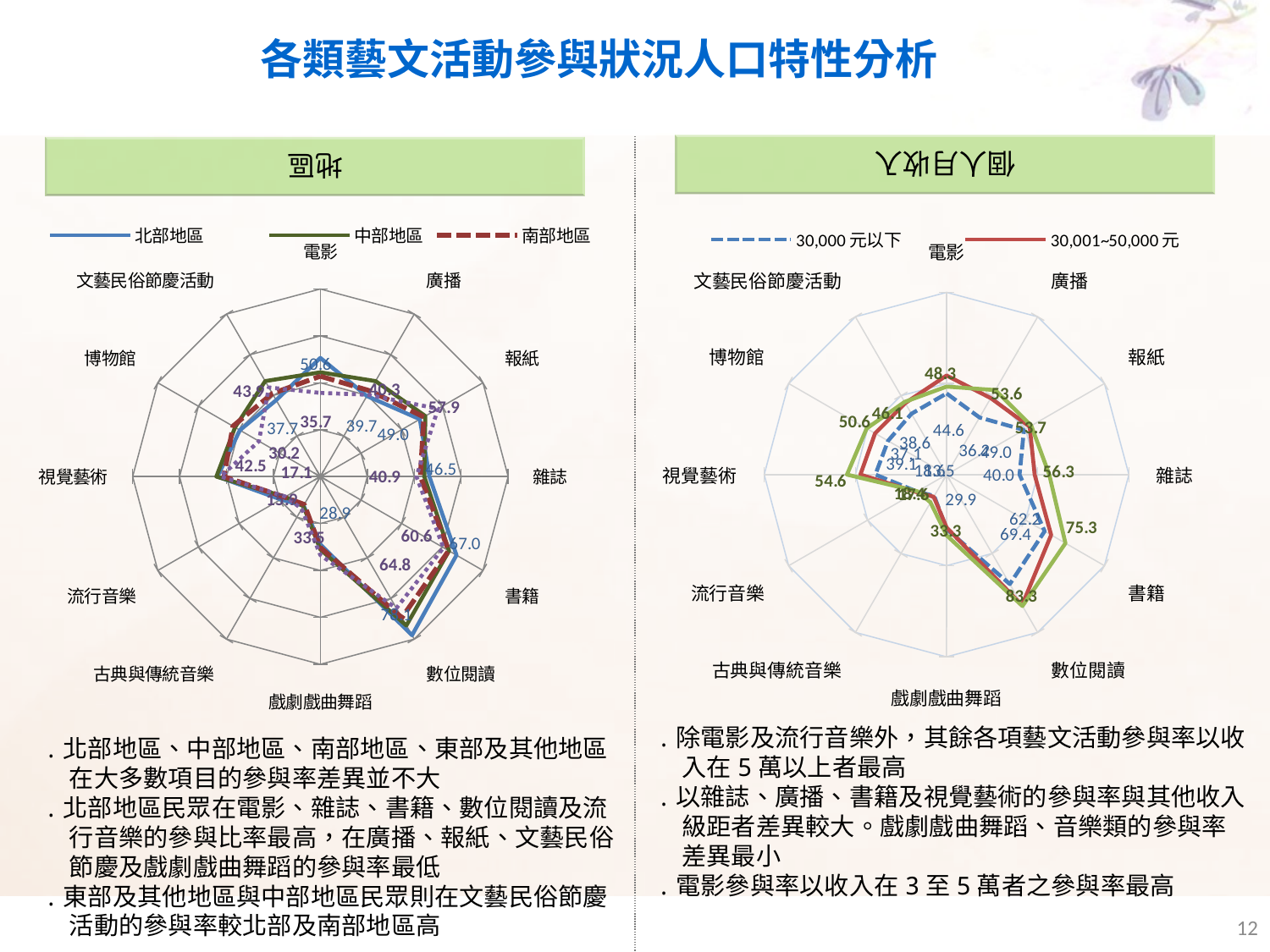

個人月收入
地區
各類藝文活動參與狀況人口特性分析

### Chart

| Category | 30,000元以下 | 30,001~50,000元 | 50,001元以上 |
|---|---|---|---|
| 電影 | 44.55353172675948 | 54.381619601572915 | 48.29553805814364 |
| 廣播 | 36.21189581049465 | 48.50067711235068 | 53.56946937149459 |
| 報紙 | 49.01944211876855 | 52.67342409535107 | 53.680191323335045 |
| 雜誌 | 40.03585415316475 | 48.31942231667908 | 56.33555543452498 |
| 書籍 | 62.15123929038897 | 66.26300780049334 | 75.31891005267944 |
| 數位閱讀 | 69.37897862689034 | 82.82331940464061 | 83.2925199962554 |
| 戲劇戲曲舞蹈 | 29.928807396328537 | 29.064900899168904 | 33.33480516131612 |
| 古典與傳統音樂 | 13.546335993801117 | 14.07460957058164 | 17.643743234752392 |
| 流行音樂 | 18.64987918221589 | 19.149386587106385 | 18.41932585746508 |
| 視覺藝術 | 39.06347635564216 | 47.24966956130212 | 54.64753786570151 |
| 博物館 | 37.07505665632818 | 45.27638397543901 | 50.617733600105055 |
| 文藝民俗節慶活動 | 38.56267559667455 | 45.308639524501686 | 46.0582299561013 |

### Chart

| Category | 北部地區 | 中部地區 | 南部地區 | 東部及其他地區 |
|---|---|---|---|---|
| 電影 | 50.623674273521516 | 44.47538458173752 | 42.81046403336747 | 35.69180193548859 |
| 廣播 | 39.685756796998255 | 47.03957020391685 | 42.24449512699399 | 40.324565675735315 |
| 報紙 | 48.95784995678439 | 51.65869503781163 | 50.908967238100225 | 57.8844994812258 |
| 雜誌 | 46.45022802560684 | 44.293550817326505 | 42.604889393307204 | 40.91612871326072 |
| 書籍 | 66.97408482670376 | 63.31926895378691 | 63.13283078621487 | 60.569742055549305 |
| 數位閱讀 | 78.08951665723451 | 73.290003947178 | 69.44798881694912 | 64.79759963295021 |
| 戲劇戲曲舞蹈 | 28.887558656390393 | 31.060997854119947 | 30.22843882356599 | 33.47470783887442 |
| 古典與傳統音樂 | 14.282710269156185 | 14.525739107770388 | 13.728225912499568 | 15.883505394602967 |
| 流行音樂 | 19.522621217686613 | 17.257727365208687 | 17.573947948447046 | 17.104700796260307 |
| 視覺藝術 | 43.808059906701395 | 44.33768850031929 | 41.10631598984475 | 42.49017423790312 |
| 博物館 | 39.6043967130848 | 41.99137119119547 | 43.02403149636833 | 30.2224478610091 |
| 文藝民俗節慶活動 | 37.670724414538874 | 47.0221315760268 | 40.92305625127412 | 43.90902001398256 |
․除電影及流行音樂外，其餘各項藝文活動參與率以收入在5萬以上者最高
․以雜誌、廣播、書籍及視覺藝術的參與率與其他收入級距者差異較大。戲劇戲曲舞蹈、音樂類的參與率差異最小
․電影參與率以收入在3至5萬者之參與率最高
․北部地區、中部地區、南部地區、東部及其他地區在大多數項目的參與率差異並不大
․北部地區民眾在電影、雜誌、書籍、數位閱讀及流行音樂的參與比率最高，在廣播、報紙、文藝民俗節慶及戲劇戲曲舞蹈的參與率最低
․東部及其他地區與中部地區民眾則在文藝民俗節慶活動的參與率較北部及南部地區高
12